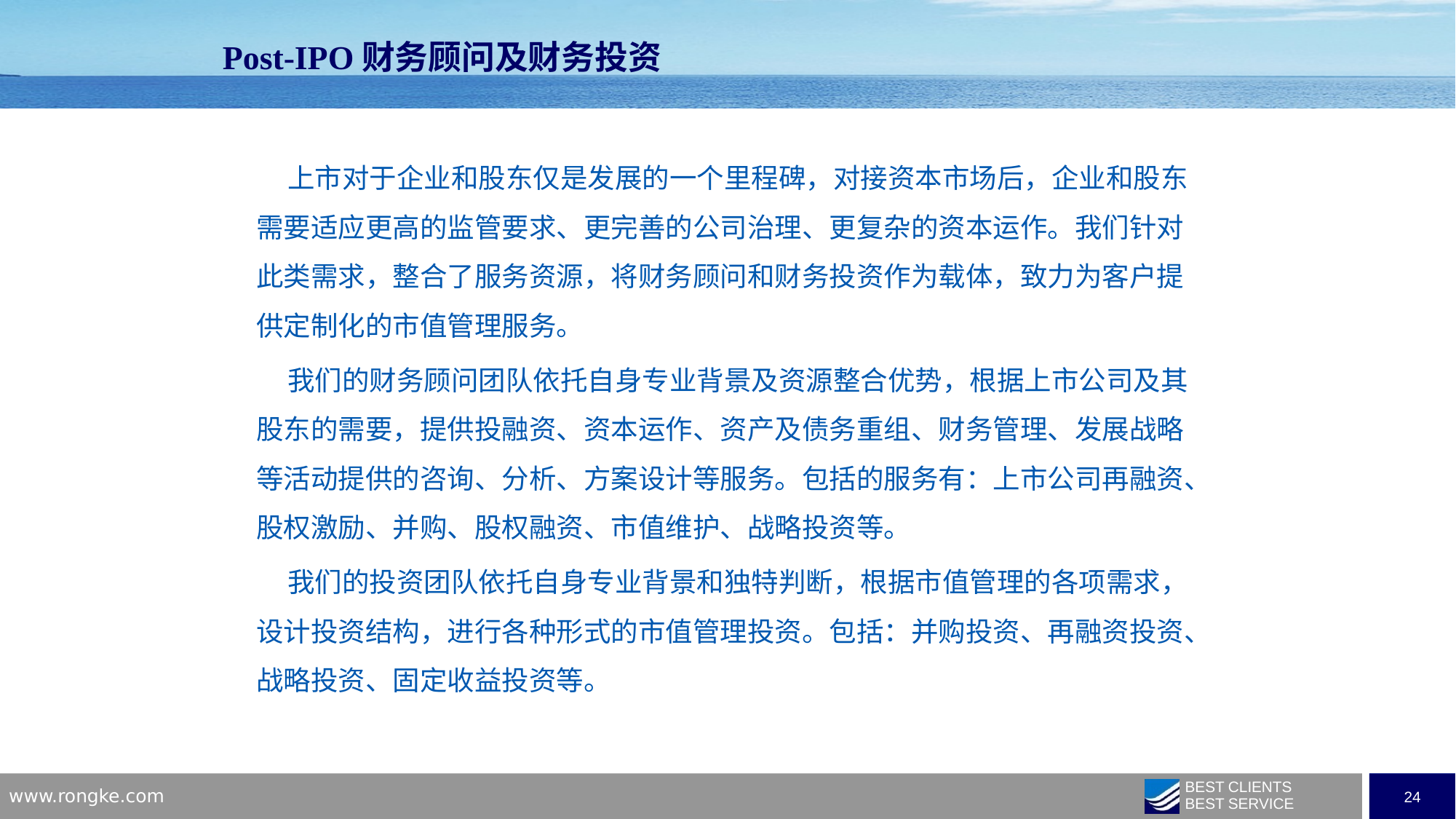

Post-IPO财务顾问及财务投资
    上市对于企业和股东仅是发展的一个里程碑，对接资本市场后，企业和股东需要适应更高的监管要求、更完善的公司治理、更复杂的资本运作。我们针对此类需求，整合了服务资源，将财务顾问和财务投资作为载体，致力为客户提供定制化的市值管理服务。
    我们的财务顾问团队依托自身专业背景及资源整合优势，根据上市公司及其股东的需要，提供投融资、资本运作、资产及债务重组、财务管理、发展战略等活动提供的咨询、分析、方案设计等服务。包括的服务有：上市公司再融资、股权激励、并购、股权融资、市值维护、战略投资等。
    我们的投资团队依托自身专业背景和独特判断，根据市值管理的各项需求，设计投资结构，进行各种形式的市值管理投资。包括：并购投资、再融资投资、战略投资、固定收益投资等。